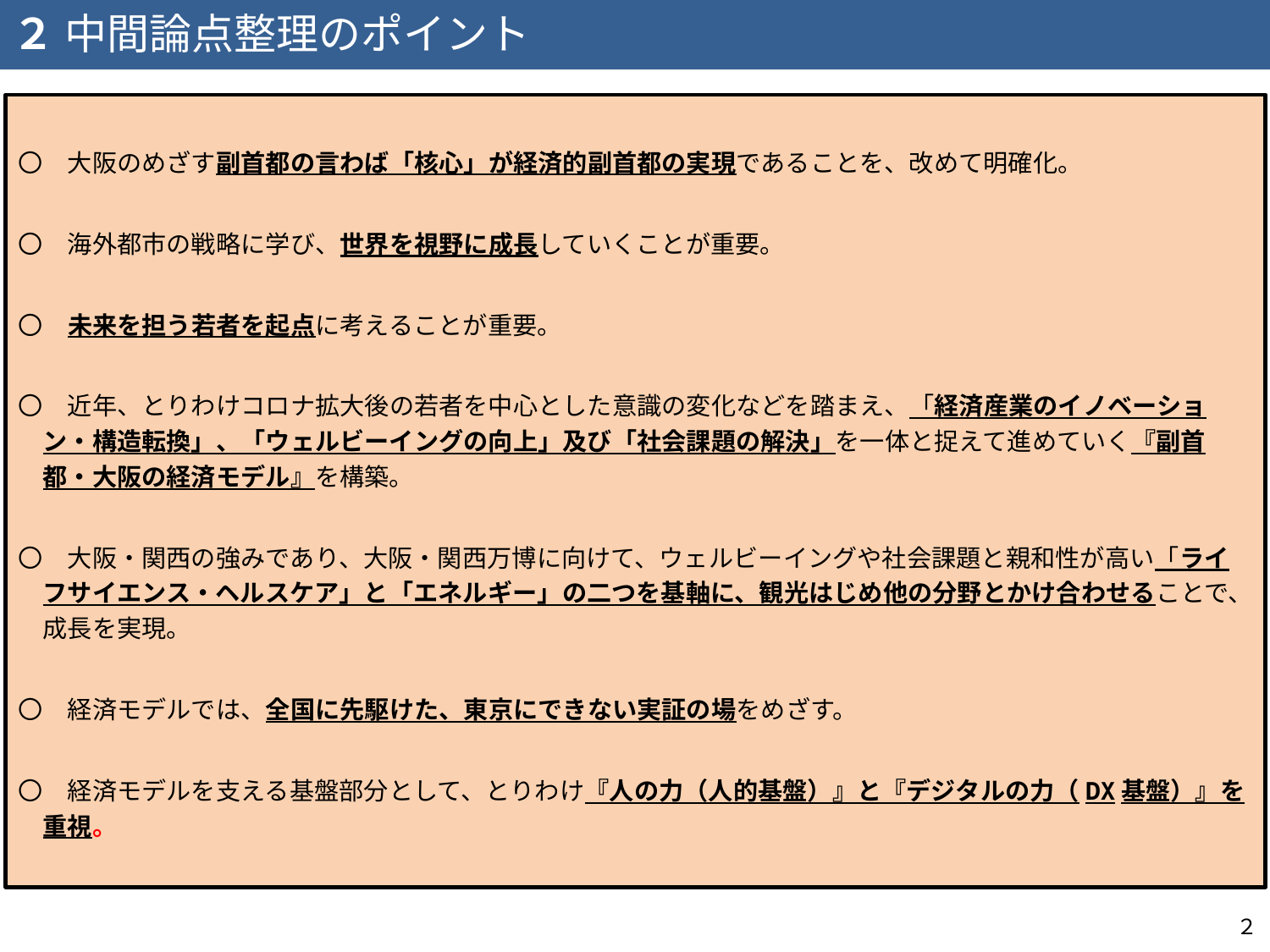

２ 中間論点整理のポイント

〇　大阪のめざす副首都の言わば「核心」が経済的副首都の実現であることを、改めて明確化。

〇　海外都市の戦略に学び、世界を視野に成長していくことが重要。

〇　未来を担う若者を起点に考えることが重要。

〇　近年、とりわけコロナ拡大後の若者を中心とした意識の変化などを踏まえ、「経済産業のイノベーション・構造転換」、「ウェルビーイングの向上」及び「社会課題の解決」を一体と捉えて進めていく『副首都・大阪の経済モデル』を構築。

〇　大阪・関西の強みであり、大阪・関西万博に向けて、ウェルビーイングや社会課題と親和性が高い「ライフサイエンス・ヘルスケア」と「エネルギー」の二つを基軸に、観光はじめ他の分野とかけ合わせることで、成長を実現。

〇　経済モデルでは、全国に先駆けた、東京にできない実証の場をめざす。

〇　経済モデルを支える基盤部分として、とりわけ『人の力（人的基盤）』と『デジタルの力（DX基盤）』を重視。

２